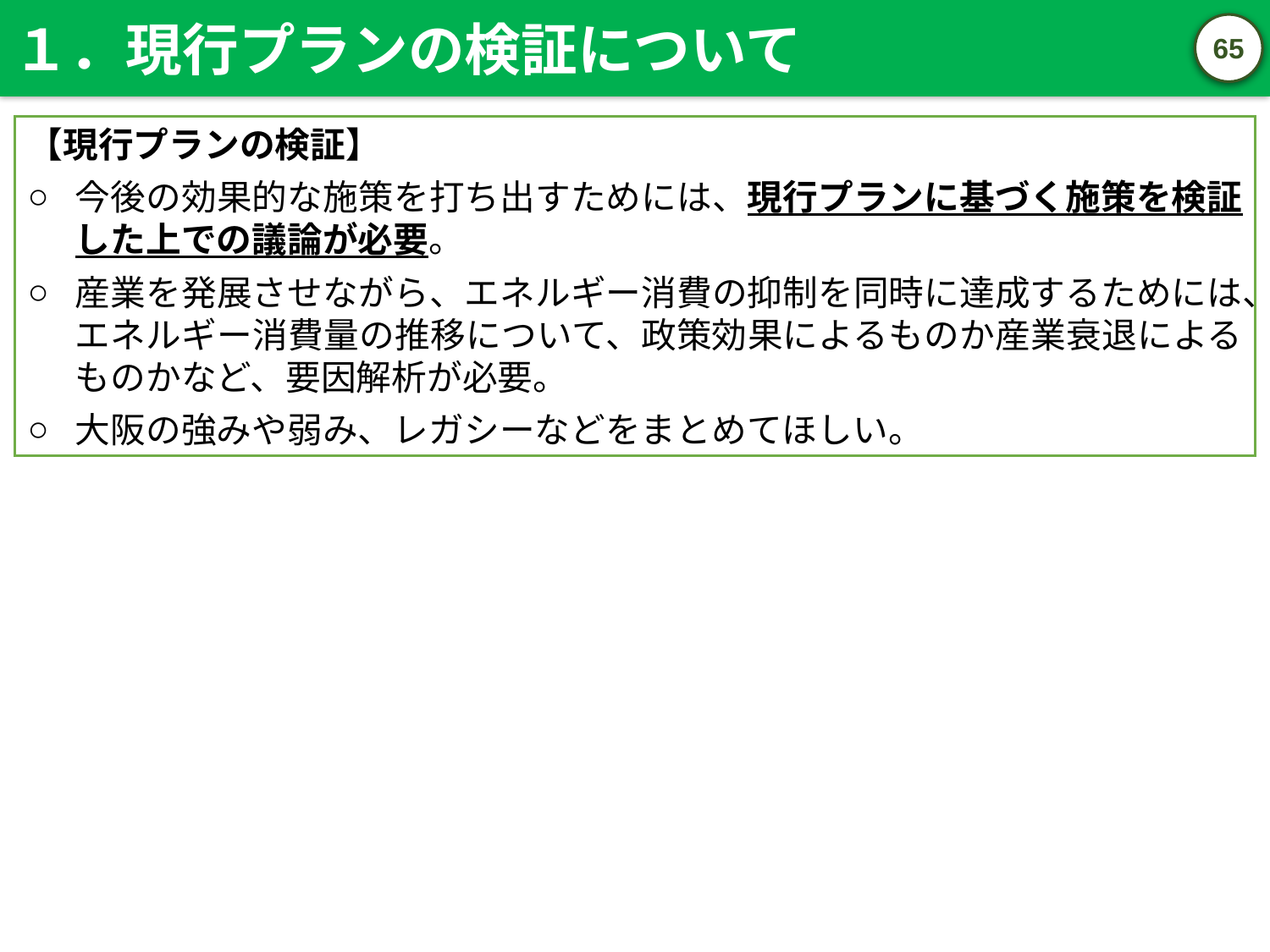

１．現行プランの検証について
65
【現行プランの検証】
今後の効果的な施策を打ち出すためには、現行プランに基づく施策を検証した上での議論が必要。
産業を発展させながら、エネルギー消費の抑制を同時に達成するためには、エネルギー消費量の推移について、政策効果によるものか産業衰退によるものかなど、要因解析が必要。
大阪の強みや弱み、レガシーなどをまとめてほしい。